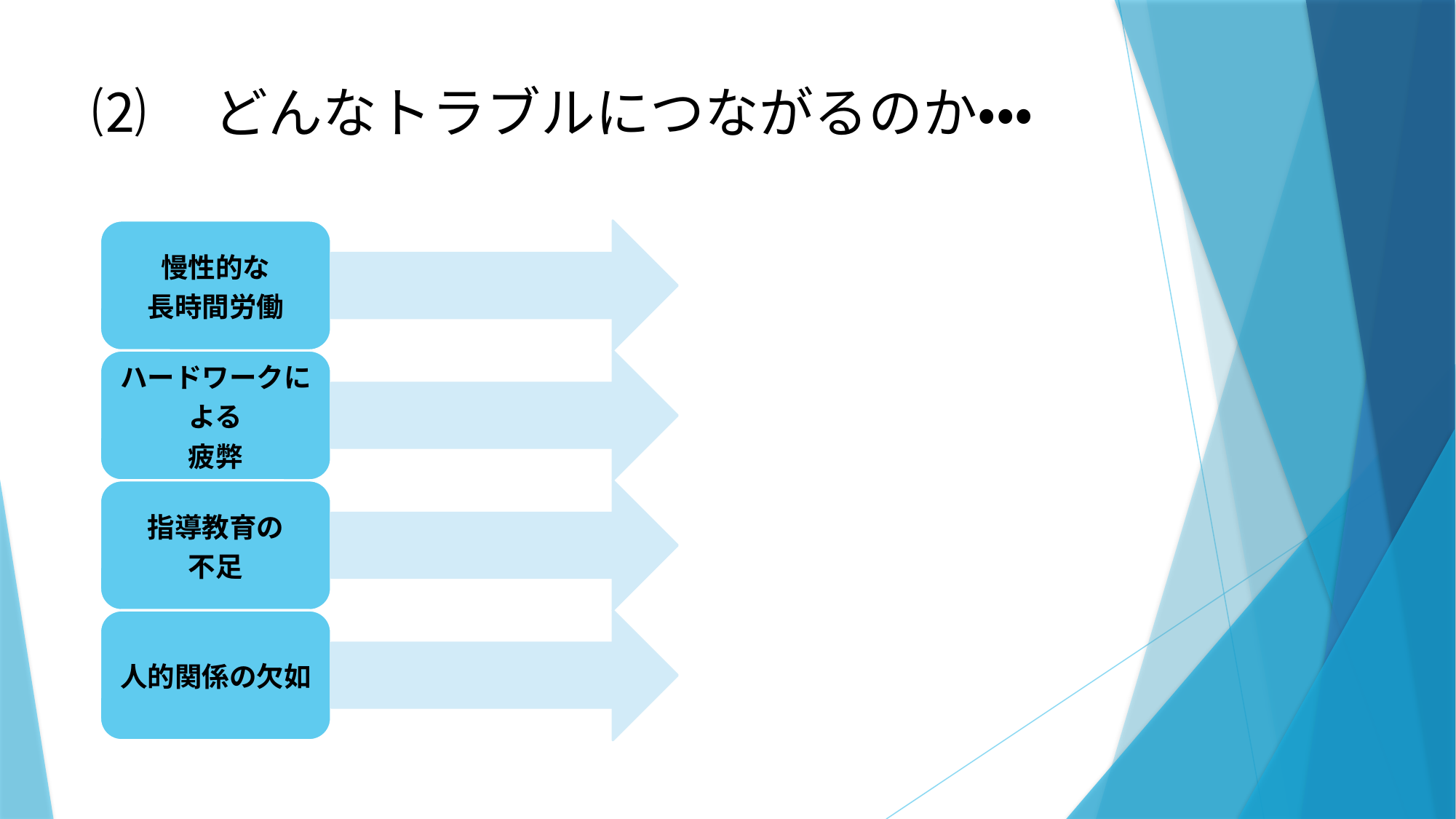

# ⑵　どんなトラブルにつながるのか・・・
慢性的な
長時間労働
ハードワークによる
疲弊
指導教育の
不足
人的関係の欠如